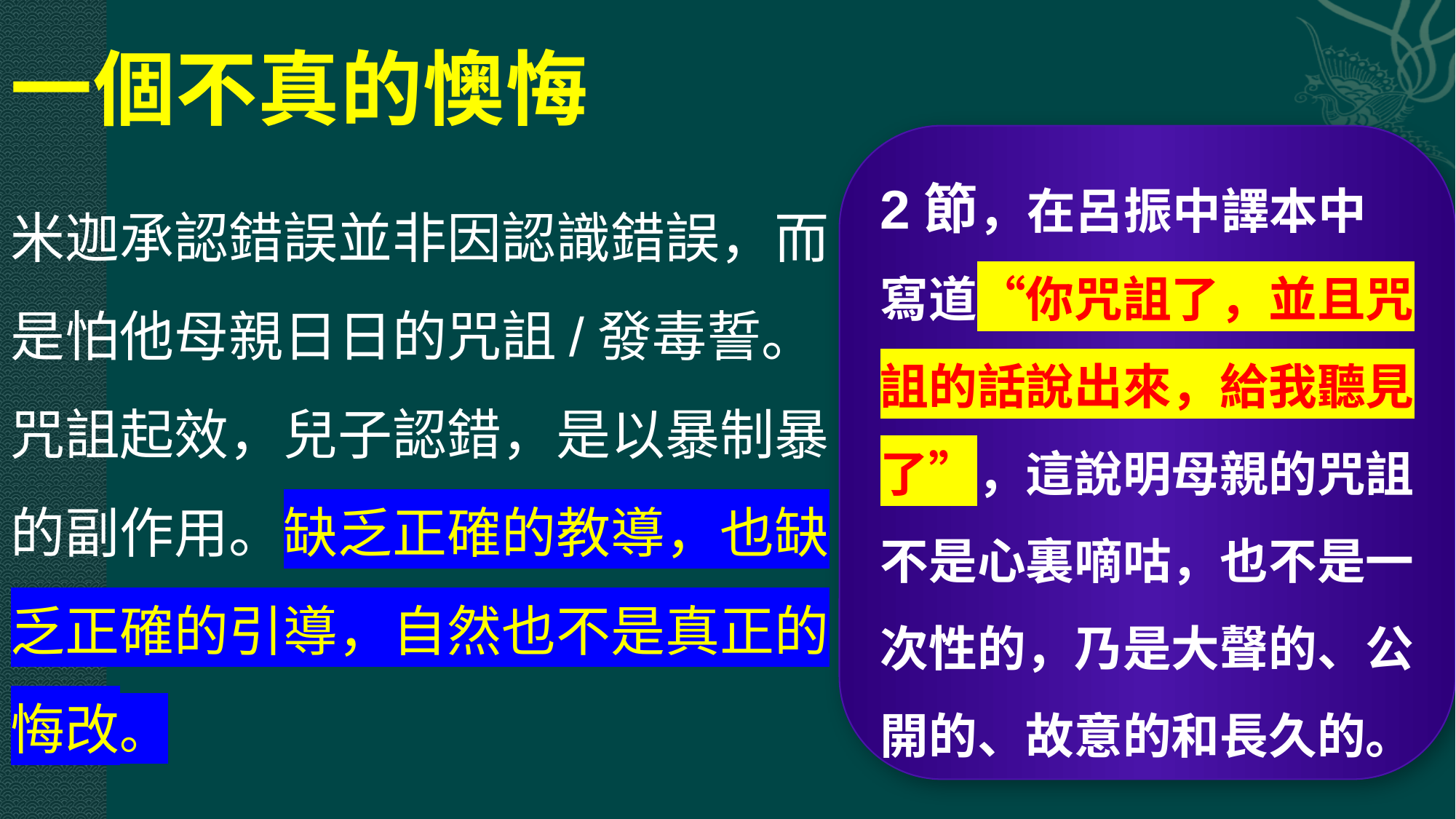

# 一個不真的懊悔
2節，在呂振中譯本中寫道“你咒詛了，並且咒詛的話說出來，給我聽見了”，這說明母親的咒詛不是心裏嘀咕，也不是一次性的，乃是大聲的、公開的、故意的和長久的。
米迦承認錯誤並非因認識錯誤，而是怕他母親日日的咒詛/發毒誓。​咒詛起效，兒子認錯，是以暴制暴的副作用。缺乏正確的教導，也缺乏正確的引導，自然也不是真正的悔改。